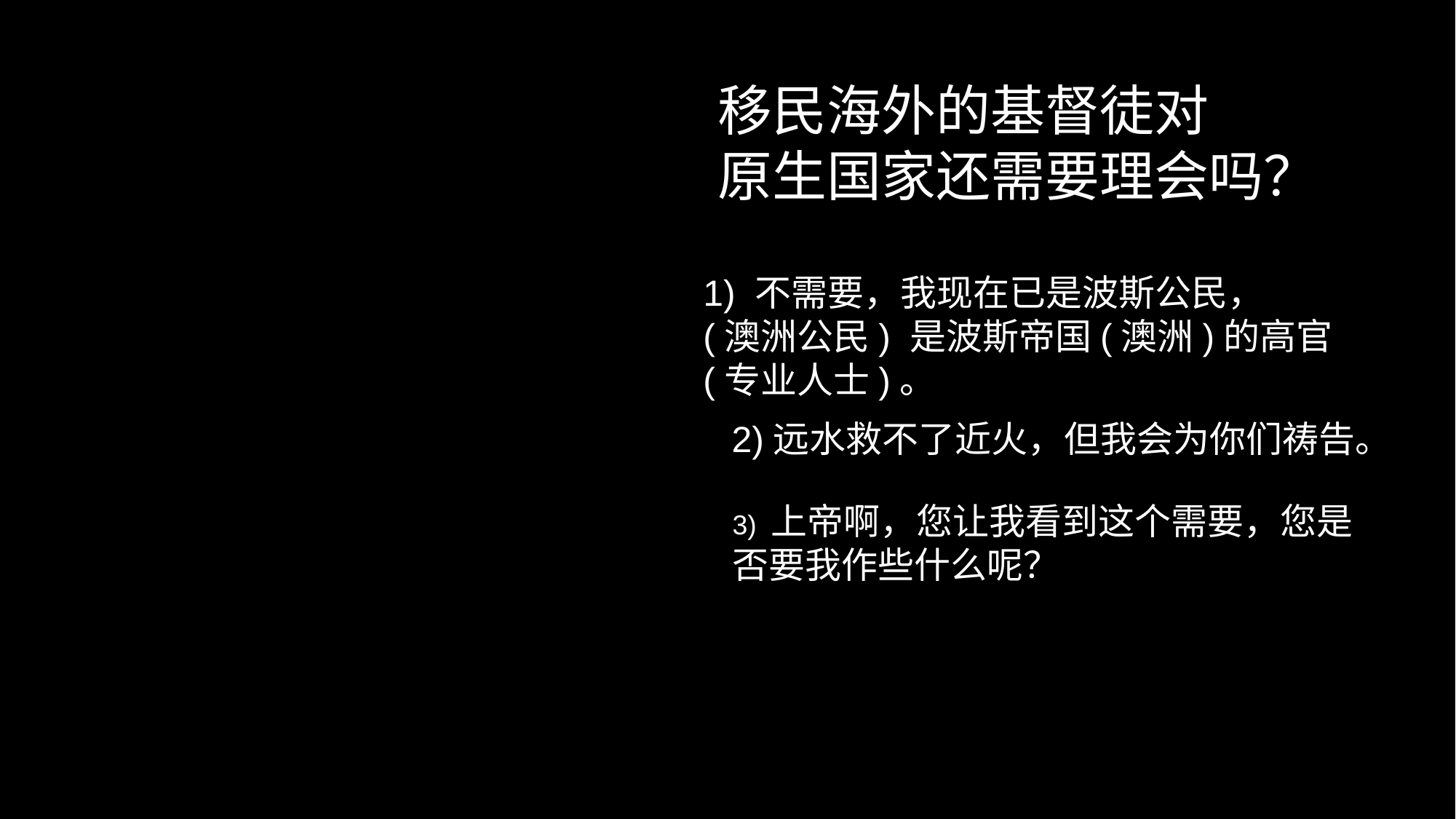

移民海外的基督徒对
原生国家还需要理会吗？
1) 不需要，我现在已是波斯公民，
(澳洲公民) 是波斯帝国(澳洲)的高官
(专业人士)。
2)远水救不了近火，但我会为你们祷告。
3) 上帝啊，您让我看到这个需要，您是
否要我作些什么呢？